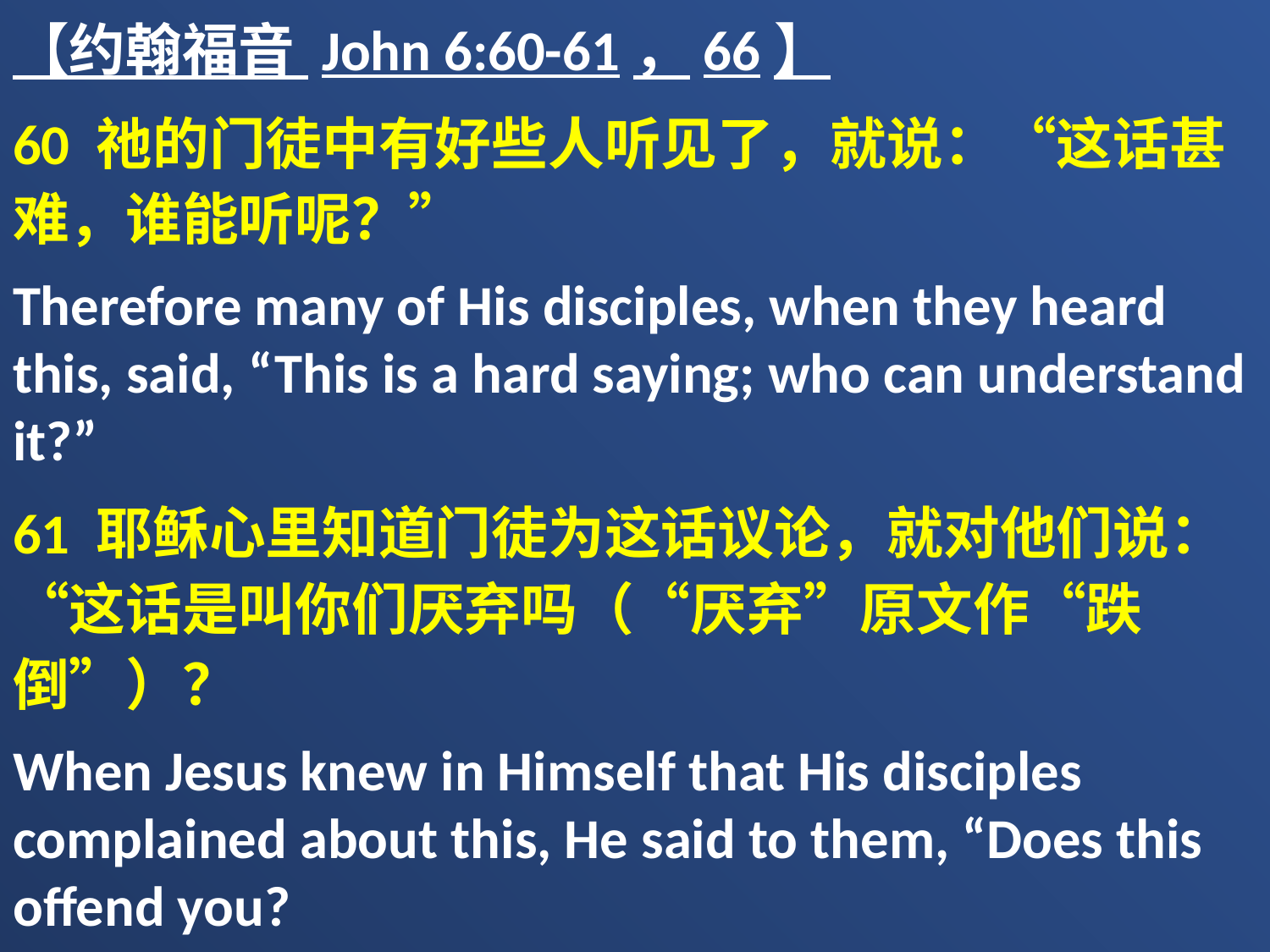

【约翰福音 John 6:60-61，66】
60 祂的门徒中有好些人听见了，就说：“这话甚难，谁能听呢？”
Therefore many of His disciples, when they heard this, said, “This is a hard saying; who can understand it?”
61 耶稣心里知道门徒为这话议论，就对他们说：“这话是叫你们厌弃吗（“厌弃”原文作“跌倒”）？
When Jesus knew in Himself that His disciples complained about this, He said to them, “Does this offend you?